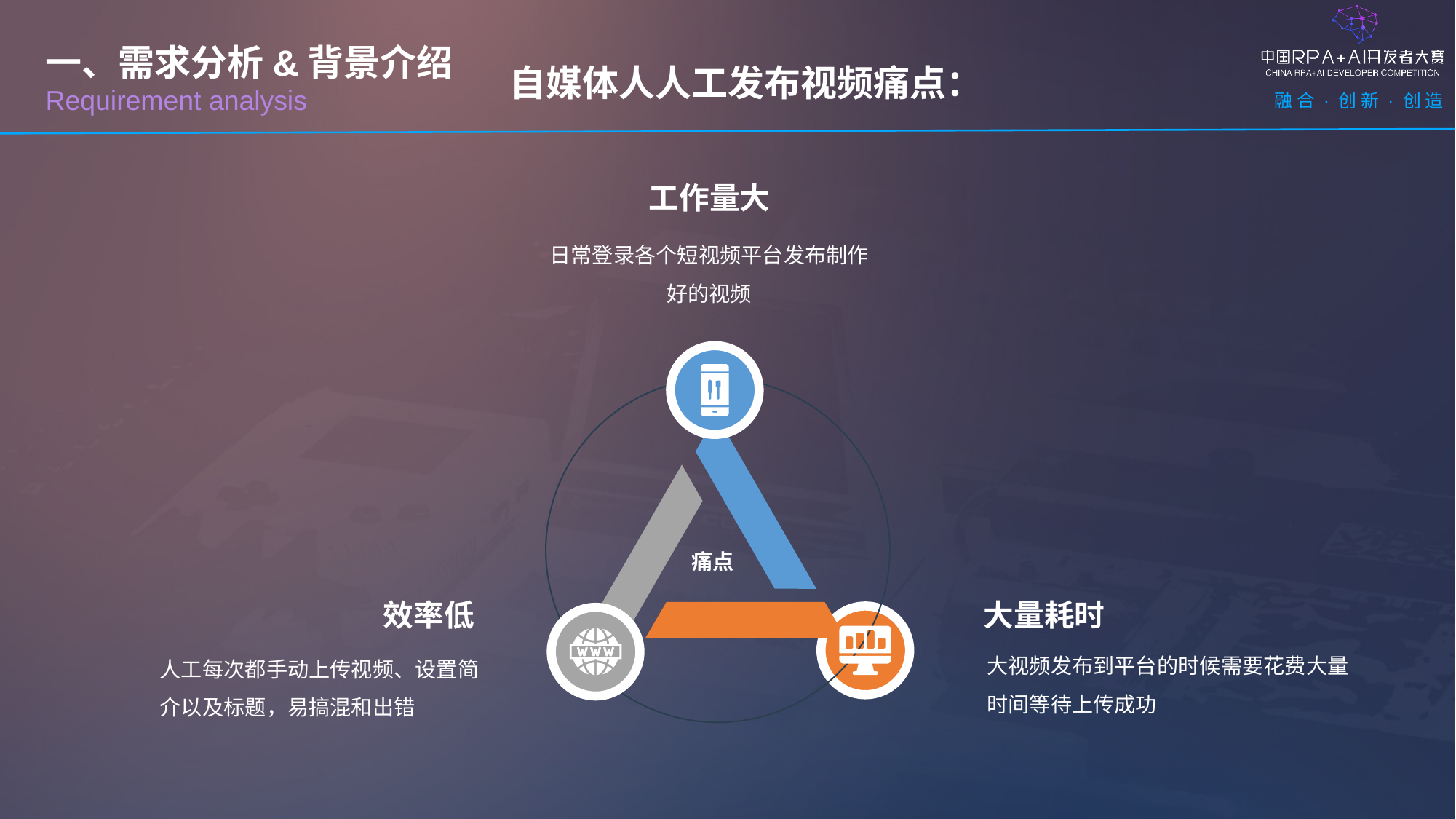

自媒体人人工发布视频痛点：
一、需求分析&背景介绍
Requirement analysis
工作量大
日常登录各个短视频平台发布制作好的视频

痛点

效率低
大量耗时
大视频发布到平台的时候需要花费大量时间等待上传成功
人工每次都手动上传视频、设置简介以及标题，易搞混和出错